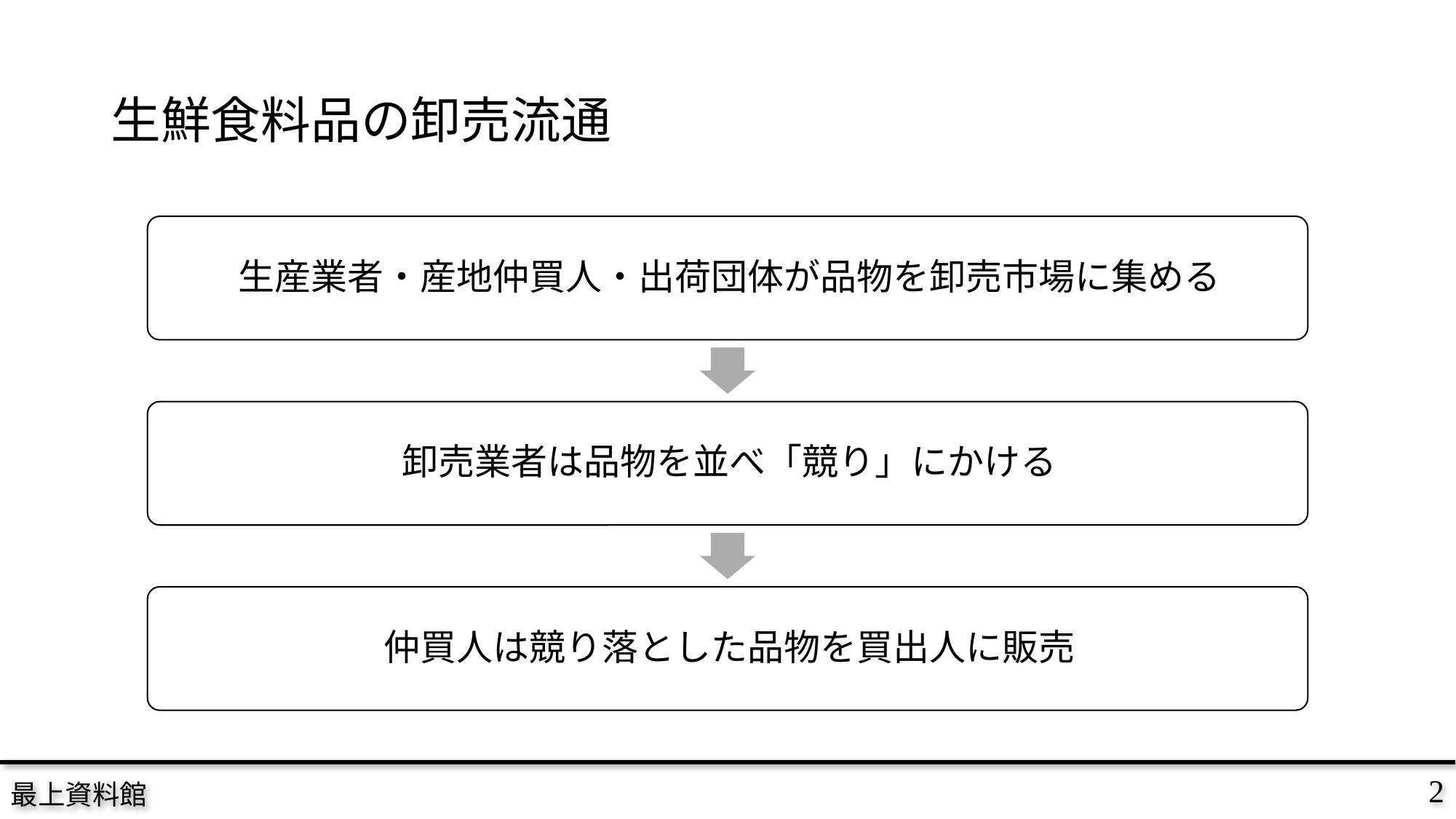

# 生鮮食料品の卸売流通
生産業者・産地仲買人・出荷団体が品物を卸売市場に集める

卸売業者は品物を並べ「競り」にかける

仲買人は競り落とした品物を買出人に販売